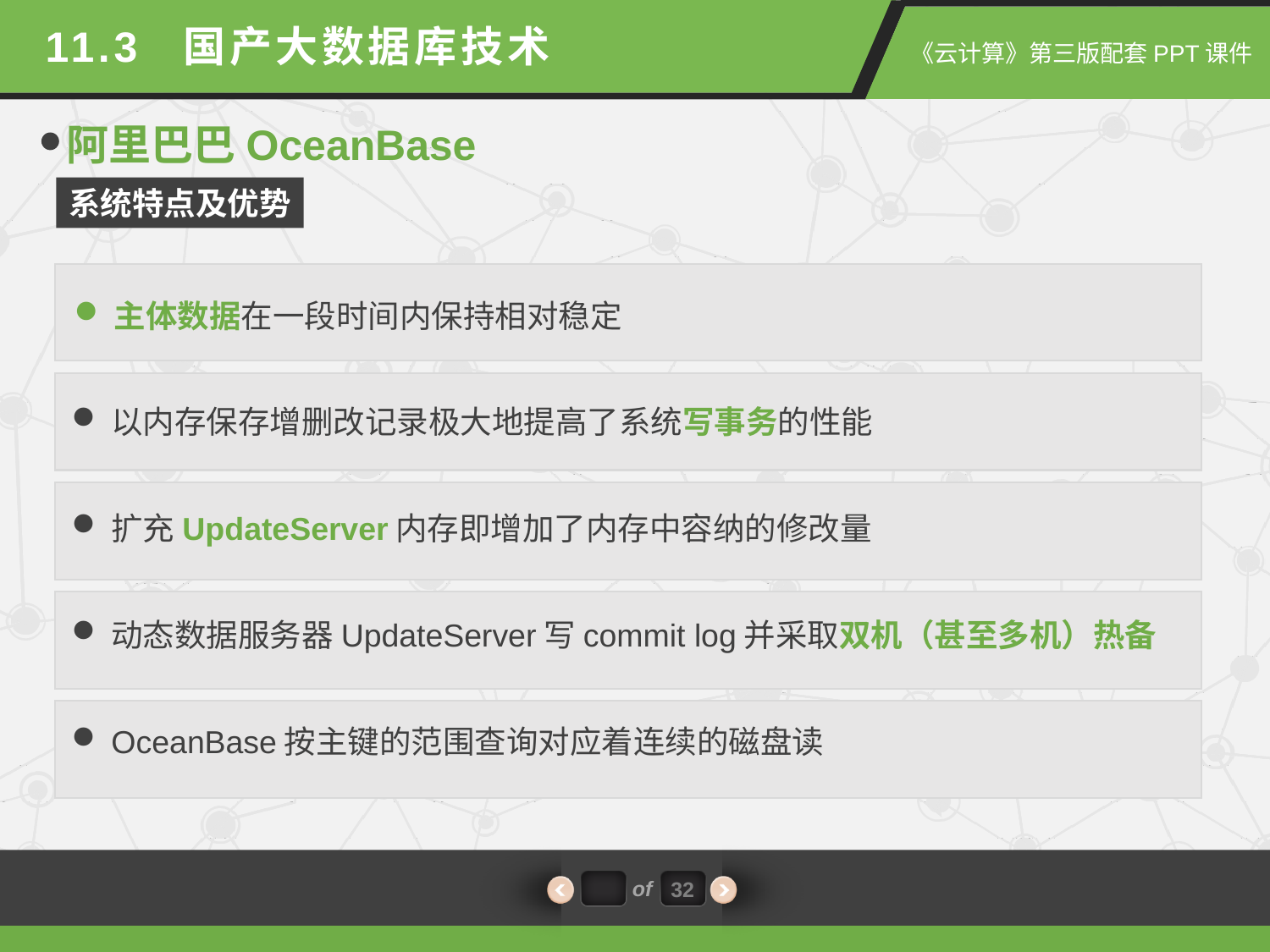

11.3  国产大数据库技术
阿里巴巴OceanBase

系统特点及优势

主体数据在一段时间内保持相对稳定

以内存保存增删改记录极大地提高了系统写事务的性能

扩充UpdateServer内存即增加了内存中容纳的修改量

动态数据服务器UpdateServer写commit log并采取双机（甚至多机）热备

OceanBase按主键的范围查询对应着连续的磁盘读
10